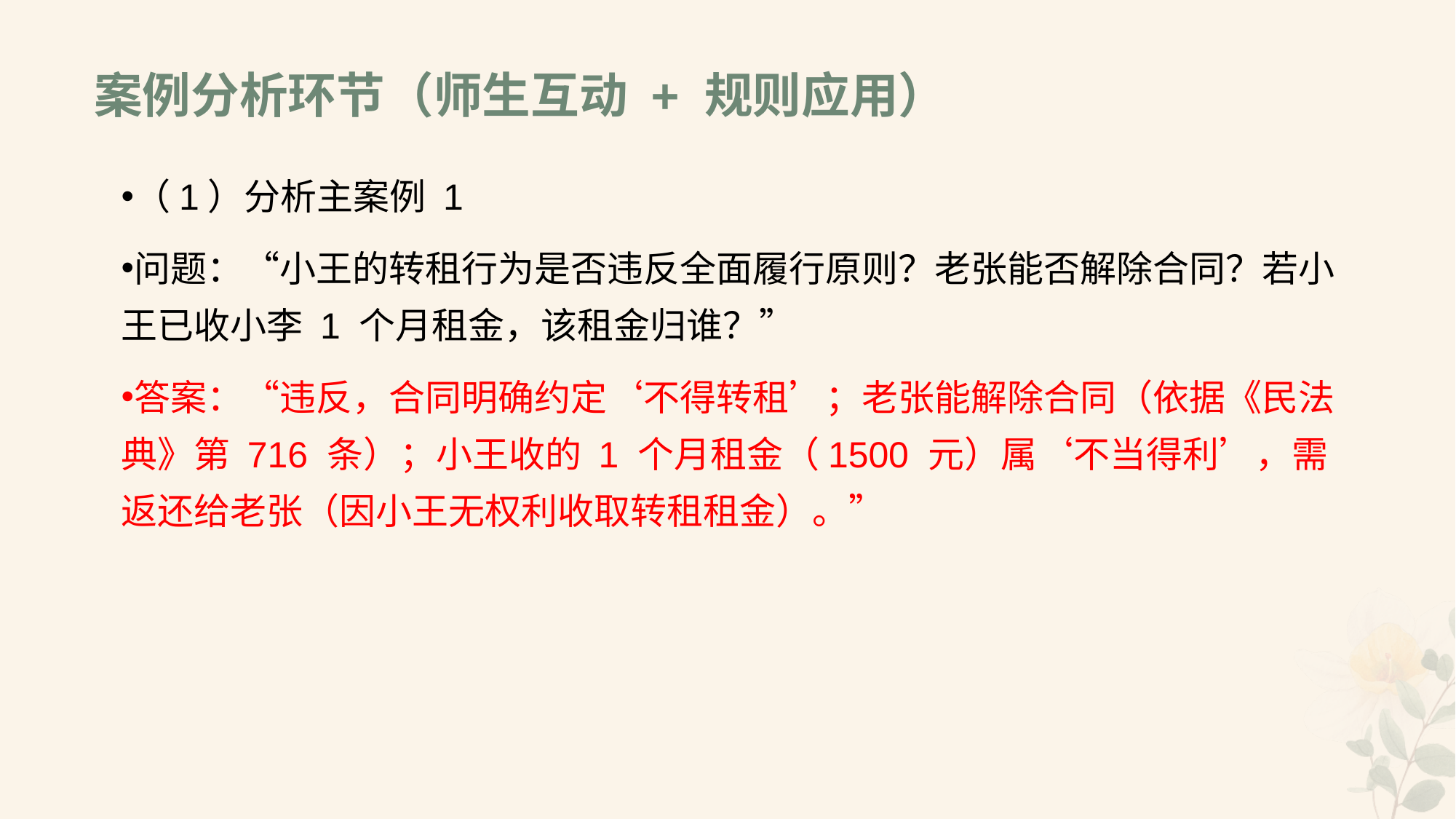

# 案例分析环节（师生互动 + 规则应用）
（1）分析主案例 1
问题：“小王的转租行为是否违反全面履行原则？老张能否解除合同？若小王已收小李 1 个月租金，该租金归谁？”
答案：“违反，合同明确约定‘不得转租’；老张能解除合同（依据《民法典》第 716 条）；小王收的 1 个月租金（1500 元）属‘不当得利’，需返还给老张（因小王无权利收取转租租金）。”